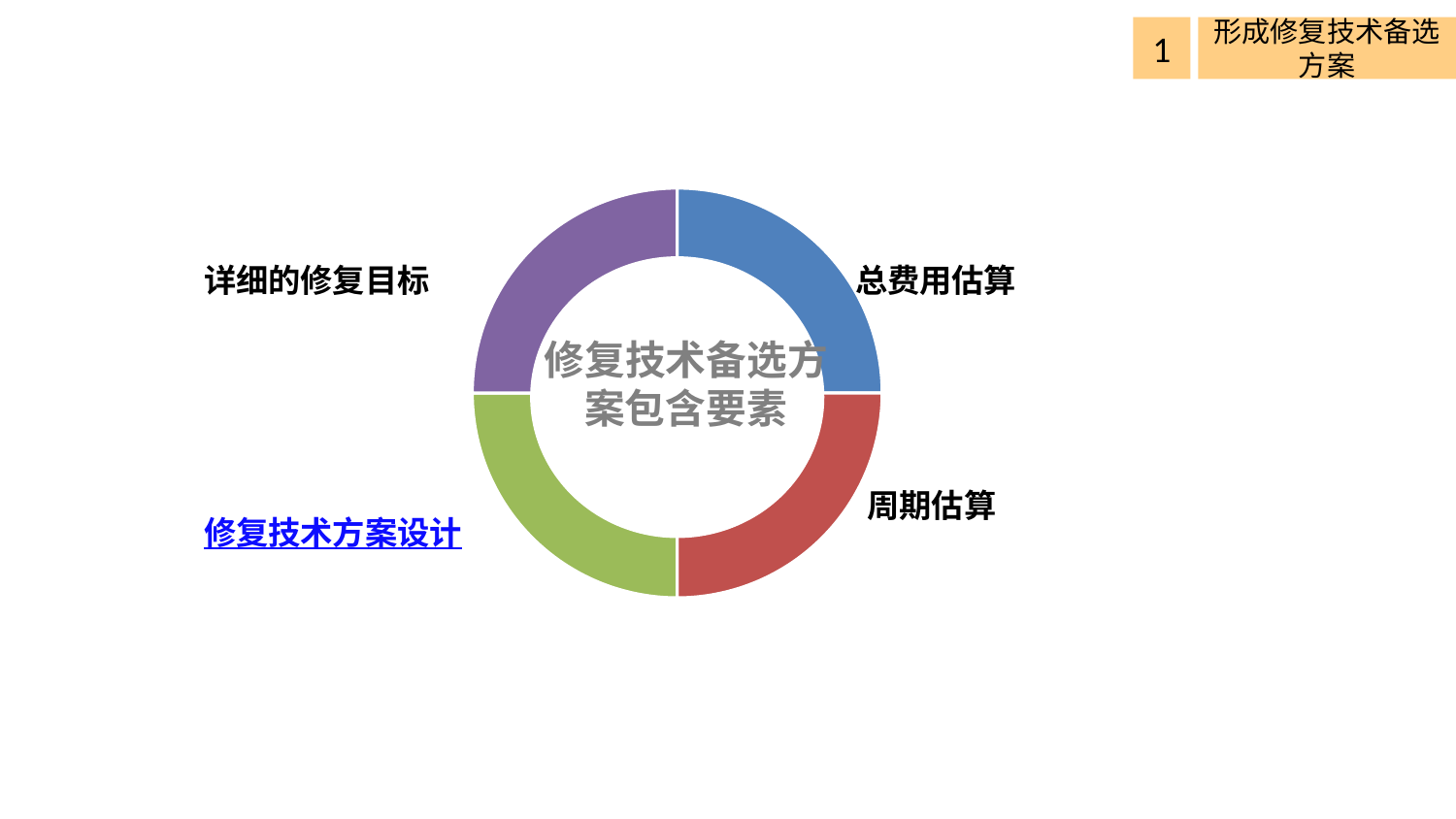

1
形成修复技术备选方案

### Chart

| Category | 销售额 |
|---|---|
| 第一季度 | 4.0 |
| 第二季度 | 4.0 |
| 第三季度 | 4.0 |
| 第四季度 | 4.0 |
总费用估算
详细的修复目标
修复技术备选方案包含要素
周期估算
修复技术方案设计